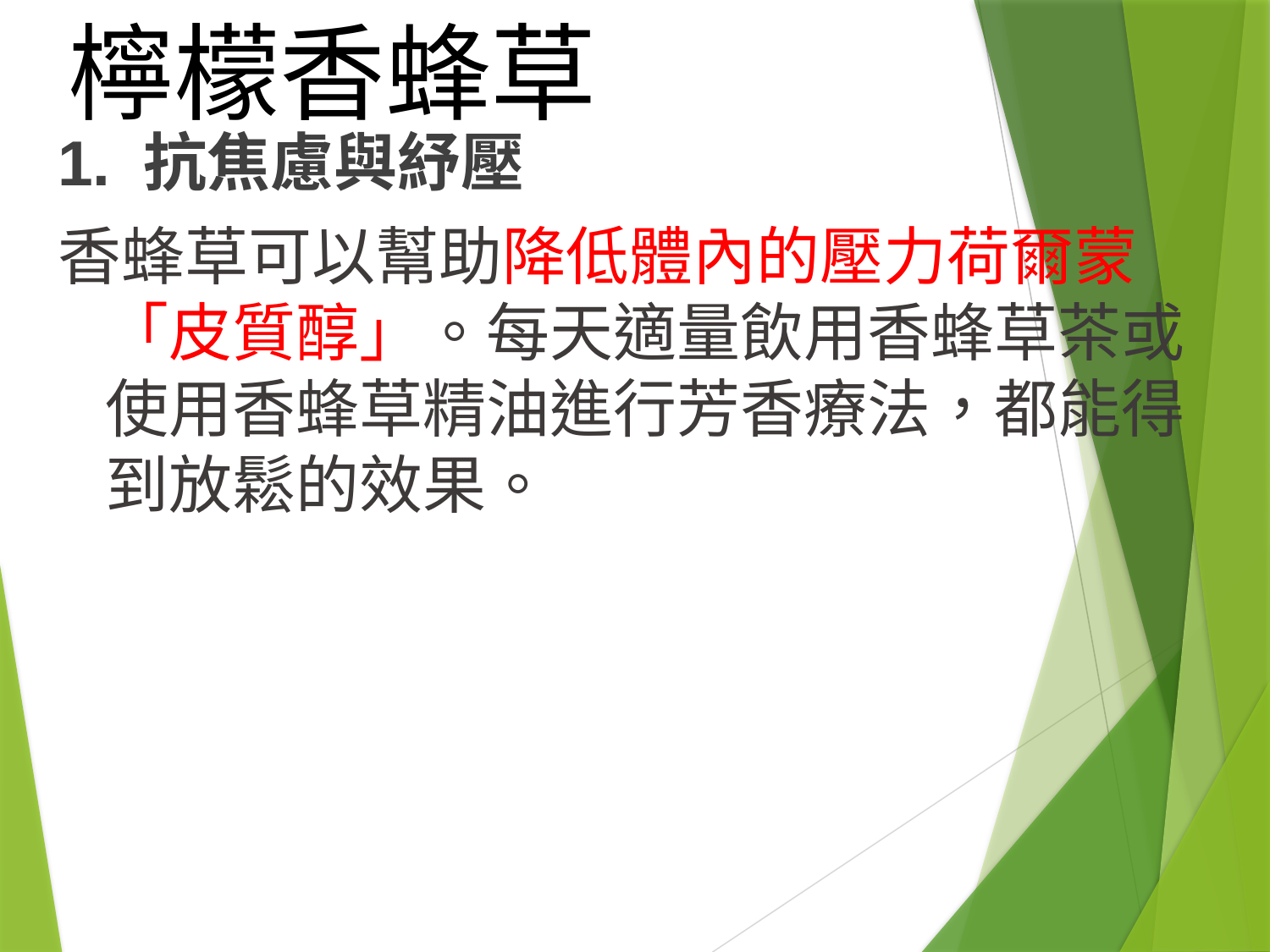

# 檸檬香蜂草
1. 抗焦慮與紓壓
香蜂草可以幫助降低體內的壓力荷爾蒙「皮質醇」。每天適量飲用香蜂草茶或使用香蜂草精油進行芳香療法，都能得到放鬆的效果。